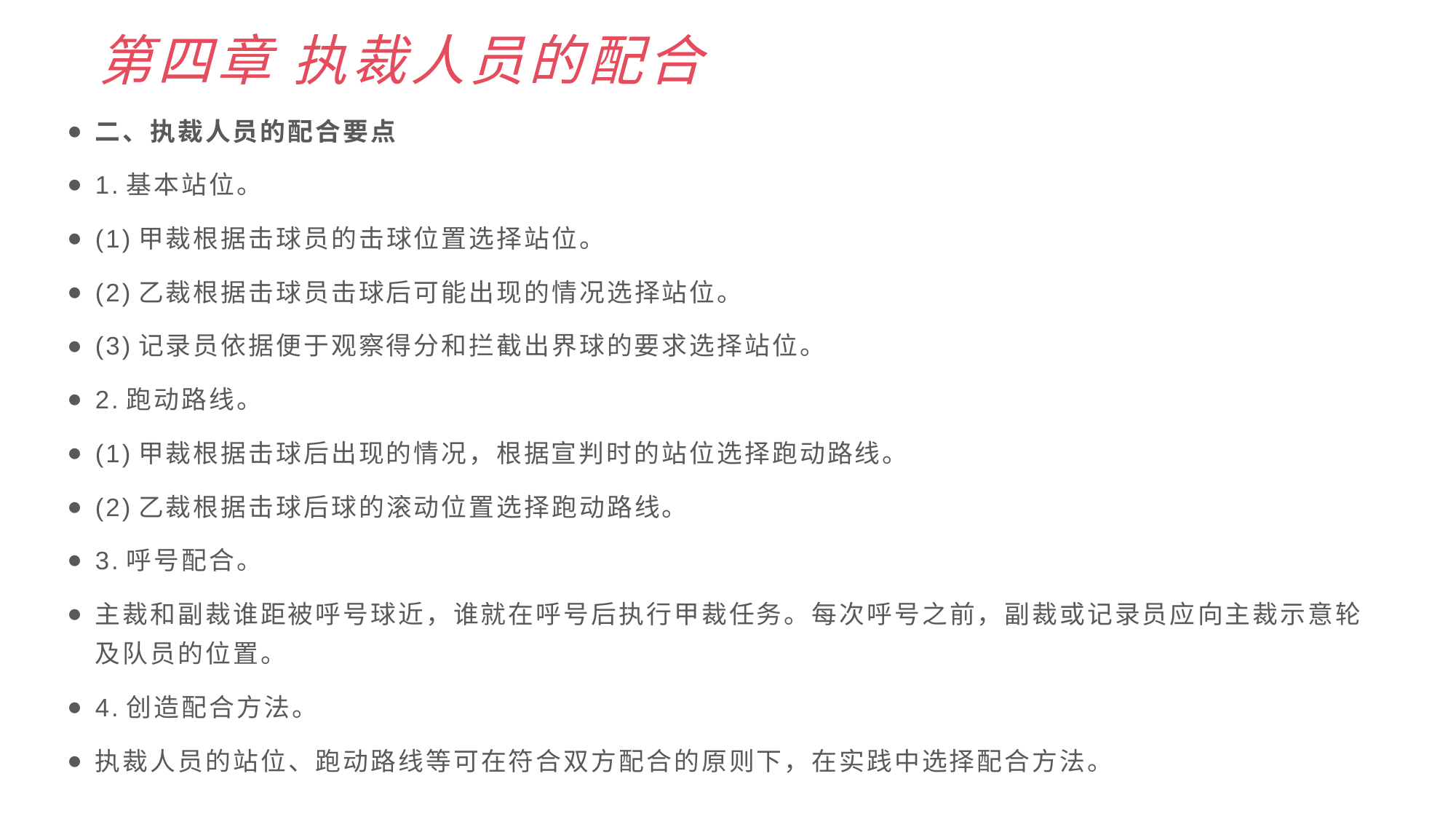

# 第四章 执裁人员的配合
二、执裁人员的配合要点
1.基本站位。
(1)甲裁根据击球员的击球位置选择站位。
(2)乙裁根据击球员击球后可能出现的情况选择站位。
(3)记录员依据便于观察得分和拦截出界球的要求选择站位。
2.跑动路线。
(1)甲裁根据击球后出现的情况，根据宣判时的站位选择跑动路线。
(2)乙裁根据击球后球的滚动位置选择跑动路线。
3.呼号配合。
主裁和副裁谁距被呼号球近，谁就在呼号后执行甲裁任务。每次呼号之前，副裁或记录员应向主裁示意轮及队员的位置。
4.创造配合方法。
执裁人员的站位、跑动路线等可在符合双方配合的原则下，在实践中选择配合方法。